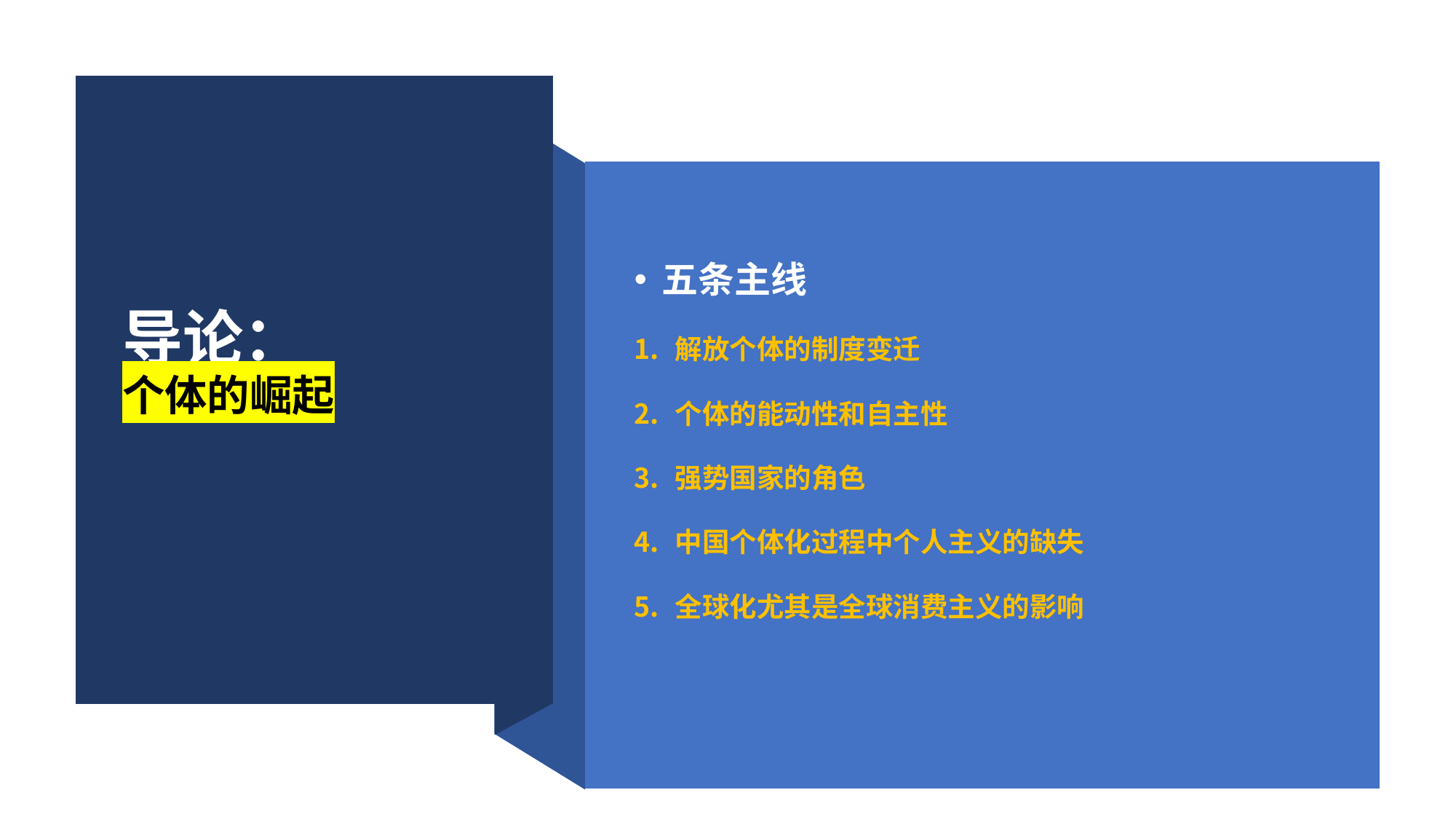

# 导论： 个体的崛起

五条主线
解放个体的制度变迁
个体的能动性和自主性
强势国家的角色
中国个体化过程中个人主义的缺失
全球化尤其是全球消费主义的影响